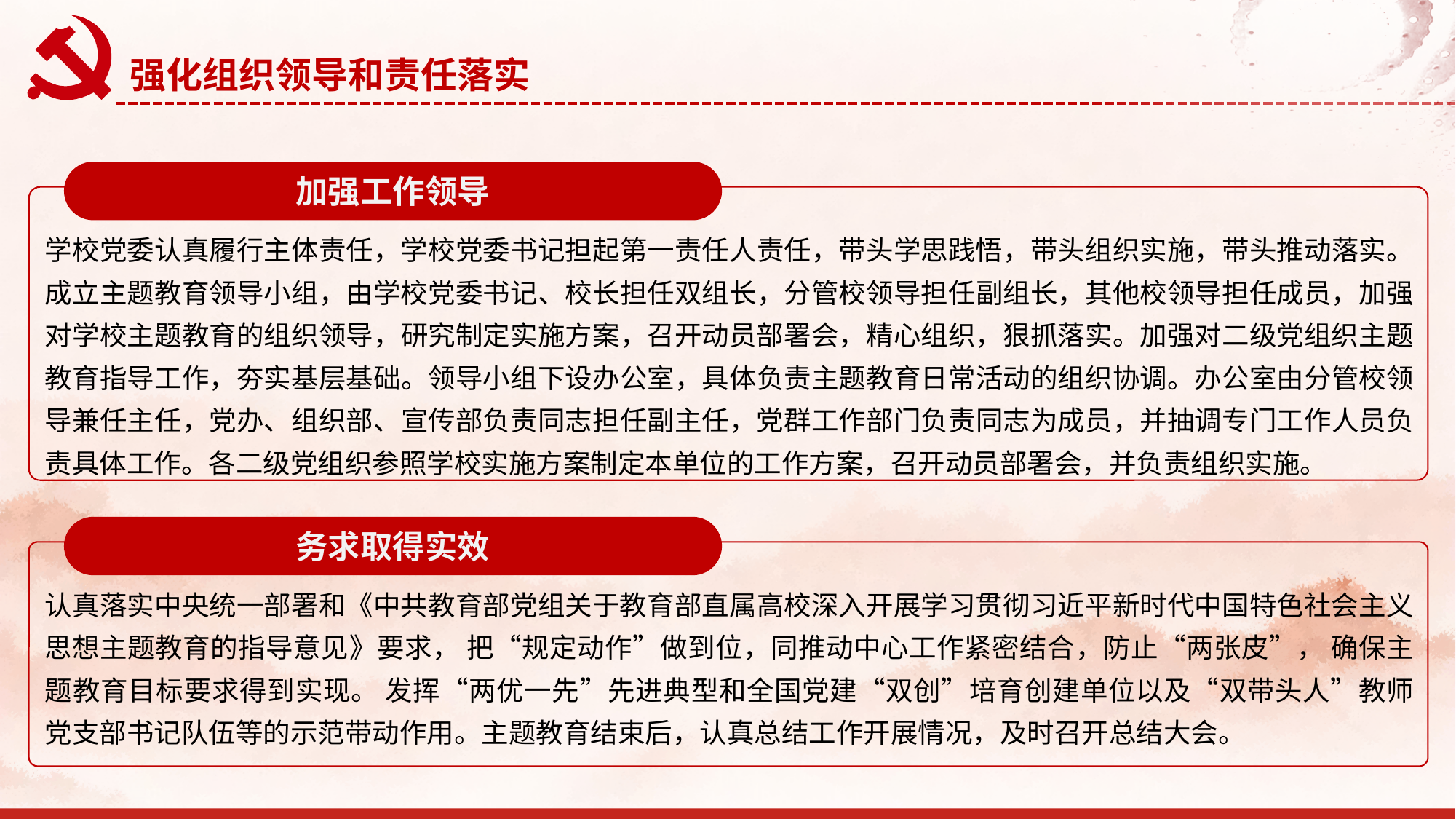

强化组织领导和责任落实
加强工作领导

学校党委认真履行主体责任，学校党委书记担起第一责任人责任，带头学思践悟，带头组织实施，带头推动落实。成立主题教育领导小组，由学校党委书记、校长担任双组长，分管校领导担任副组长，其他校领导担任成员，加强对学校主题教育的组织领导，研究制定实施方案，召开动员部署会，精心组织，狠抓落实。加强对二级党组织主题教育指导工作，夯实基层基础。领导小组下设办公室，具体负责主题教育日常活动的组织协调。办公室由分管校领导兼任主任，党办、组织部、宣传部负责同志担任副主任，党群工作部门负责同志为成员，并抽调专门工作人员负责具体工作。各二级党组织参照学校实施方案制定本单位的工作方案，召开动员部署会，并负责组织实施。
务求取得实效

认真落实中央统一部署和《中共教育部党组关于教育部直属高校深入开展学习贯彻习近平新时代中国特色社会主义思想主题教育的指导意见》要求， 把“规定动作”做到位，同推动中心工作紧密结合，防止“两张皮”， 确保主题教育目标要求得到实现。 发挥“两优一先”先进典型和全国党建“双创”培育创建单位以及“双带头人”教师党支部书记队伍等的示范带动作用。主题教育结束后，认真总结工作开展情况，及时召开总结大会。